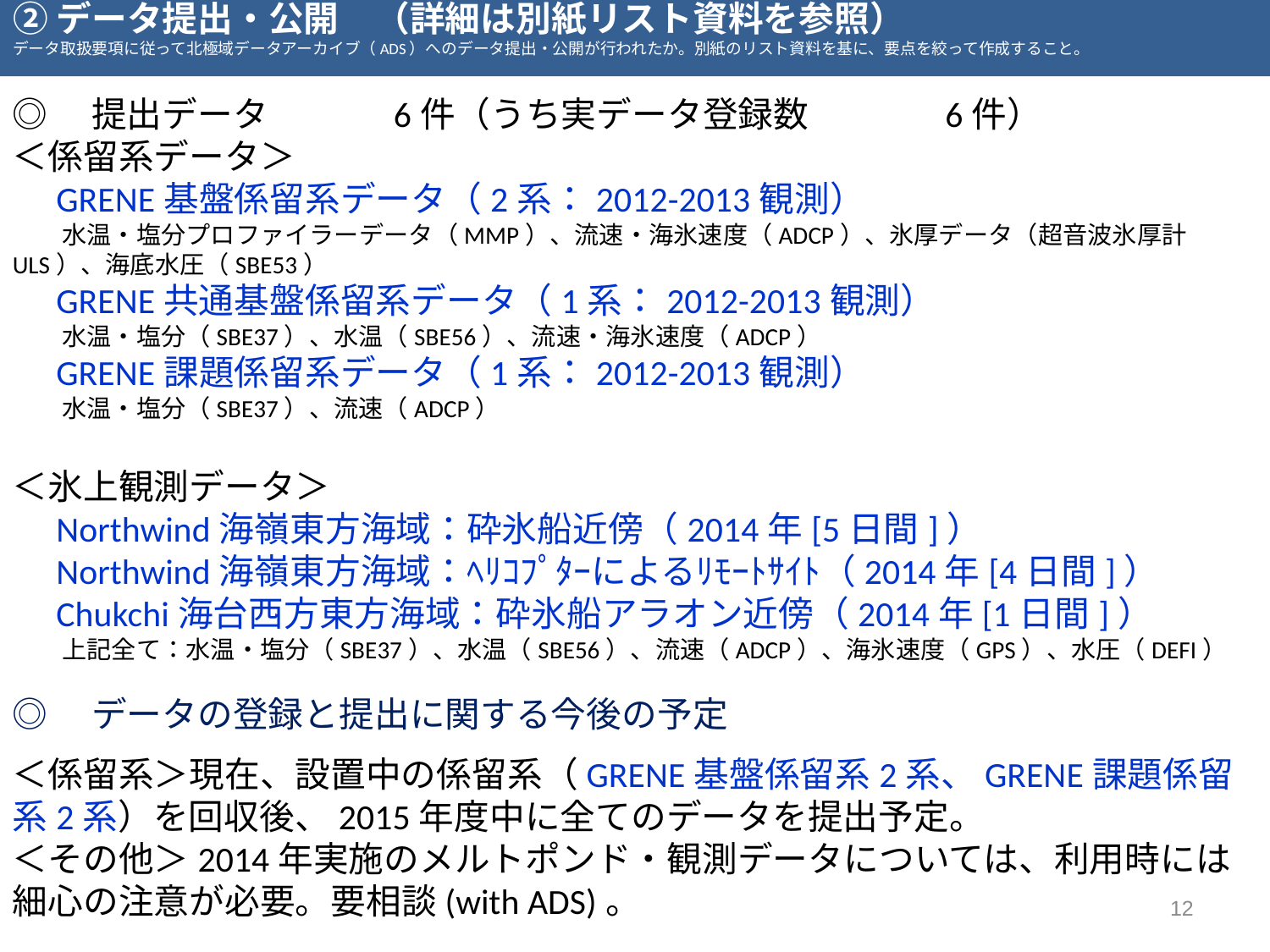

# ②データ提出・公開　（詳細は別紙リスト資料を参照） データ取扱要項に従って北極域データアーカイブ（ADS）へのデータ提出・公開が行われたか。別紙のリスト資料を基に、要点を絞って作成すること。
◎　提出データ	6件（うち実データ登録数	　6件）
＜係留系データ＞
　GRENE基盤係留系データ（2系：2012-2013観測）
　　水温・塩分プロファイラーデータ（MMP）、流速・海氷速度（ADCP）、氷厚データ（超音波氷厚計ULS）、海底水圧（SBE53）
　GRENE共通基盤係留系データ（1系：2012-2013観測）
　　水温・塩分（SBE37）、水温（SBE56）、流速・海氷速度（ADCP）
　GRENE課題係留系データ（1系：2012-2013観測）
　　水温・塩分（SBE37）、流速（ADCP）

＜氷上観測データ＞
　Northwind海嶺東方海域：砕氷船近傍（2014年[5日間]）
　Northwind海嶺東方海域：ﾍﾘｺﾌﾟﾀｰによるﾘﾓｰﾄｻｲﾄ（2014年[4日間]）
　Chukchi海台西方東方海域：砕氷船アラオン近傍（2014年[1日間]）
　　上記全て：水温・塩分（SBE37）、水温（SBE56）、流速（ADCP）、海氷速度（GPS）、水圧（DEFI）

◎　データの登録と提出に関する今後の予定
＜係留系＞現在、設置中の係留系（GRENE基盤係留系2系、GRENE課題係留系2系）を回収後、2015年度中に全てのデータを提出予定。
＜その他＞2014年実施のメルトポンド・観測データについては、利用時には細心の注意が必要。要相談(with ADS)。
12